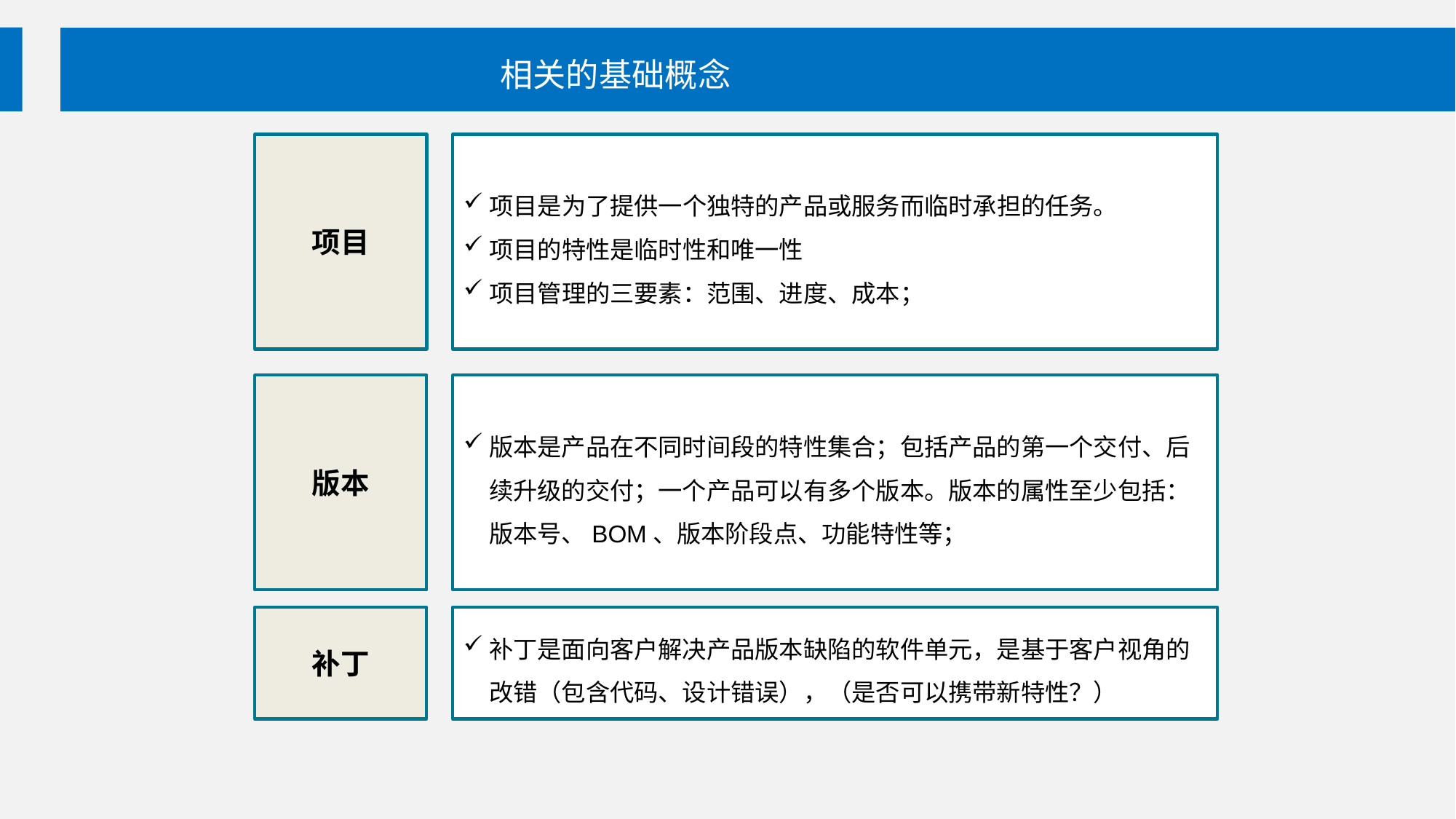

相关的基础概念
项目
项目是为了提供一个独特的产品或服务而临时承担的任务。
项目的特性是临时性和唯一性
项目管理的三要素：范围、进度、成本；
版本
版本是产品在不同时间段的特性集合；包括产品的第一个交付、后续升级的交付；一个产品可以有多个版本。版本的属性至少包括：版本号、BOM、版本阶段点、功能特性等；
补丁
补丁是面向客户解决产品版本缺陷的软件单元，是基于客户视角的改错（包含代码、设计错误），（是否可以携带新特性？）